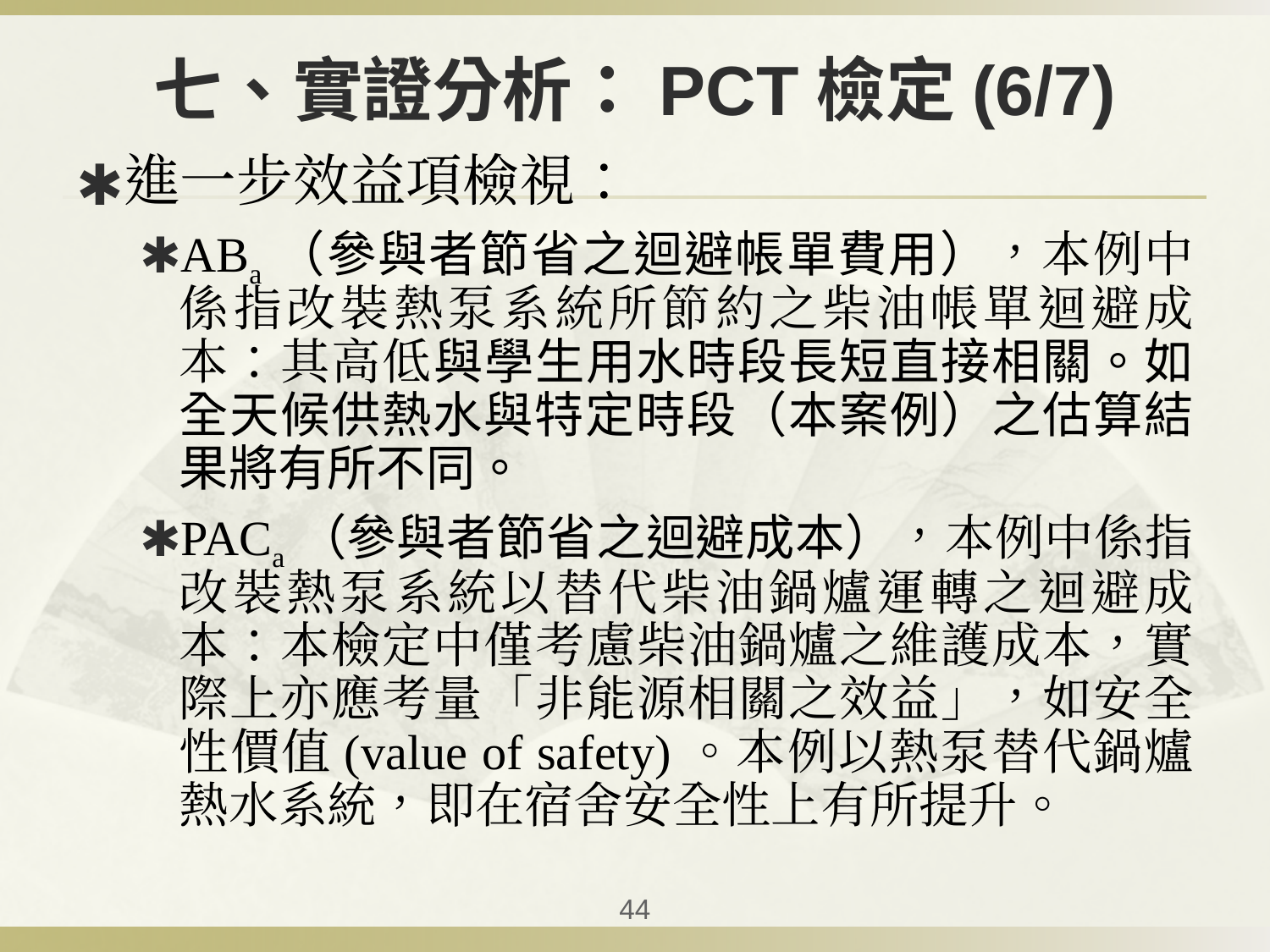

# 七、實證分析：PCT檢定(6/7)
進一步效益項檢視：
ABa（參與者節省之迴避帳單費用），本例中係指改裝熱泵系統所節約之柴油帳單迴避成本：其高低與學生用水時段長短直接相關。如全天候供熱水與特定時段（本案例）之估算結果將有所不同。
PACa（參與者節省之迴避成本），本例中係指改裝熱泵系統以替代柴油鍋爐運轉之迴避成本：本檢定中僅考慮柴油鍋爐之維護成本，實際上亦應考量「非能源相關之效益」，如安全性價值(value of safety)。本例以熱泵替代鍋爐熱水系統，即在宿舍安全性上有所提升。

44